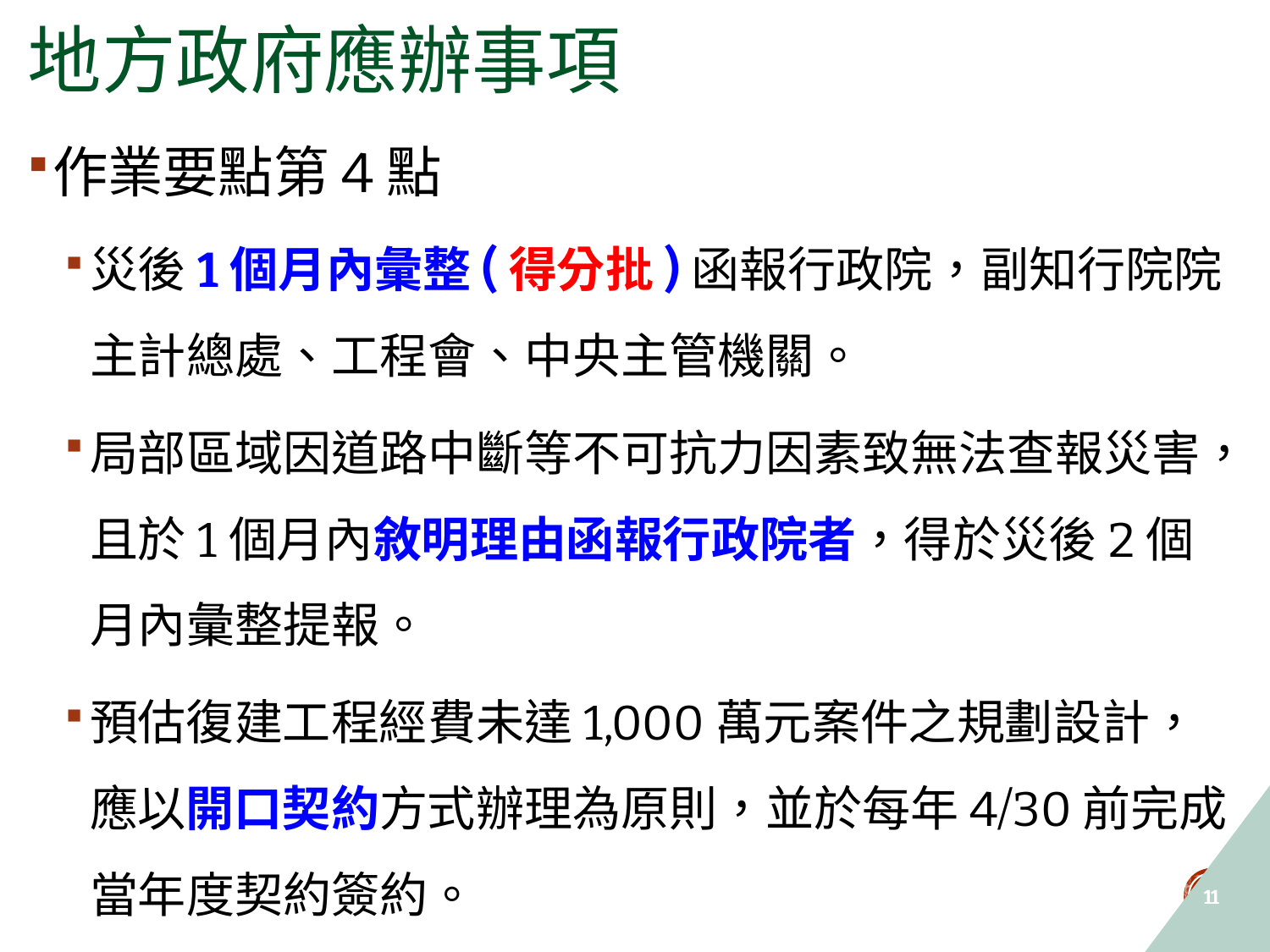

# 地方政府應辦事項
作業要點第4點
災後1個月內彙整(得分批)函報行政院，副知行院院主計總處、工程會、中央主管機關。
局部區域因道路中斷等不可抗力因素致無法查報災害，且於1個月內敘明理由函報行政院者，得於災後2個月內彙整提報。
預估復建工程經費未達1,000萬元案件之規劃設計，應以開口契約方式辦理為原則，並於每年4/30前完成當年度契約簽約。

11